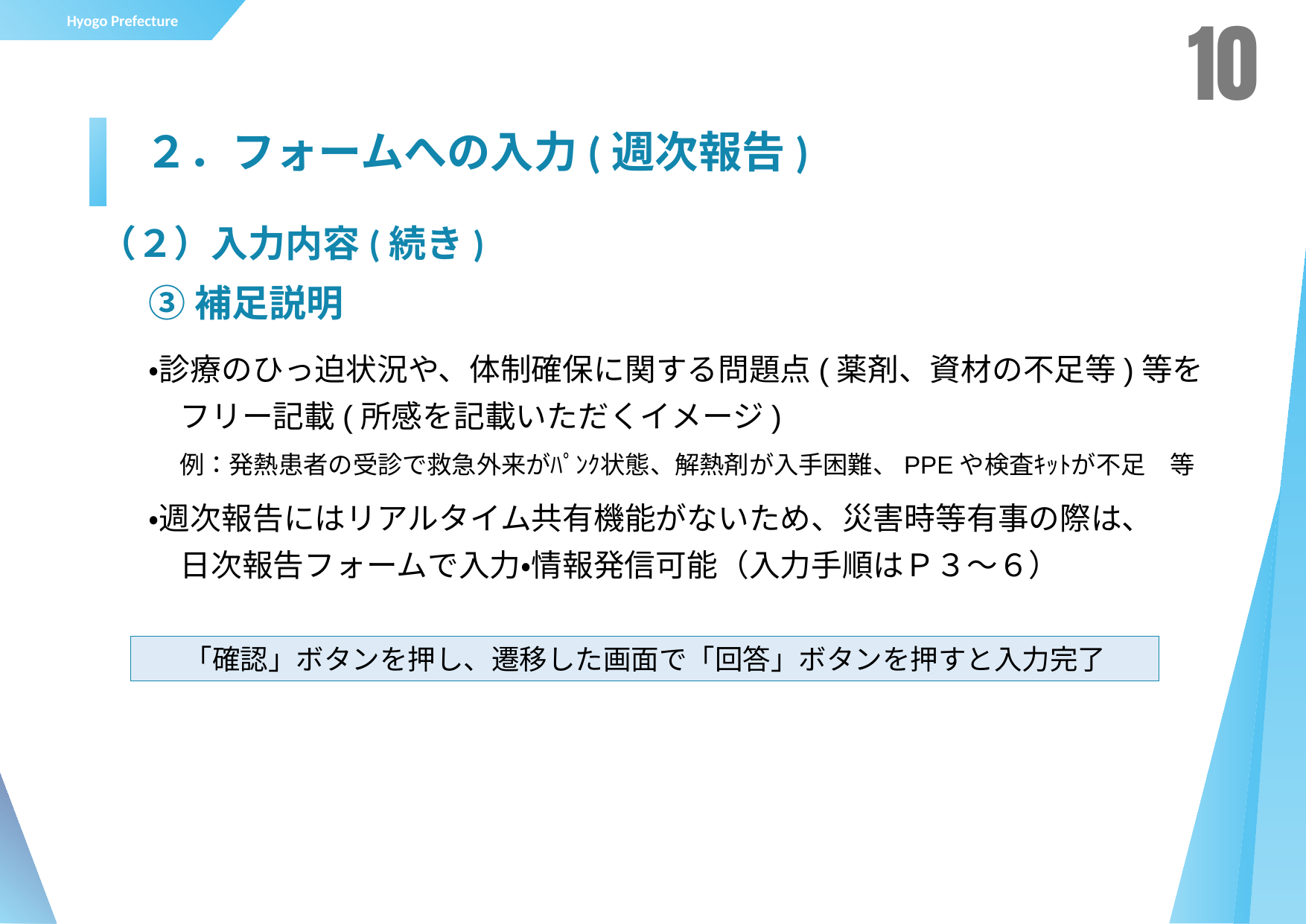

10

# ２．フォームへの入力(週次報告)
（２）入力内容(続き)
③補足説明
・診療のひっ迫状況や、体制確保に関する問題点(薬剤、資材の不足等)等を
　フリー記載(所感を記載いただくイメージ)
　例：発熱患者の受診で救急外来がﾊﾟﾝｸ状態、解熱剤が入手困難、PPEや検査ｷｯﾄが不足　等
・週次報告にはリアルタイム共有機能がないため、災害時等有事の際は、
　日次報告フォームで入力・情報発信可能（入力手順はＰ３～６）
「確認」ボタンを押し、遷移した画面で「回答」ボタンを押すと入力完了